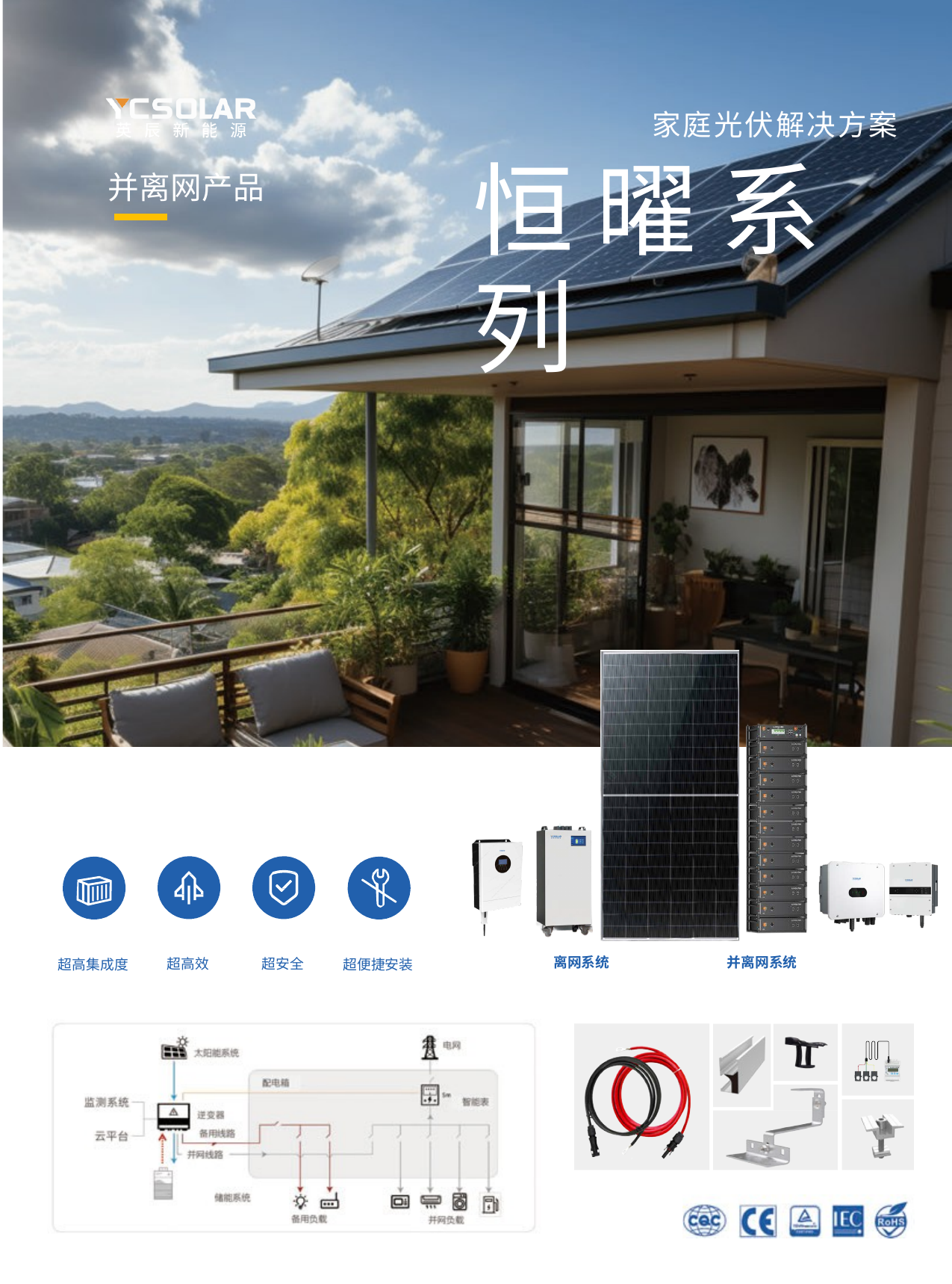

家庭光伏解决方案
恒 曜 系 列
并离网产品

离网系统
并离网系统
超高效
超安全
超高集成度
超便捷安装